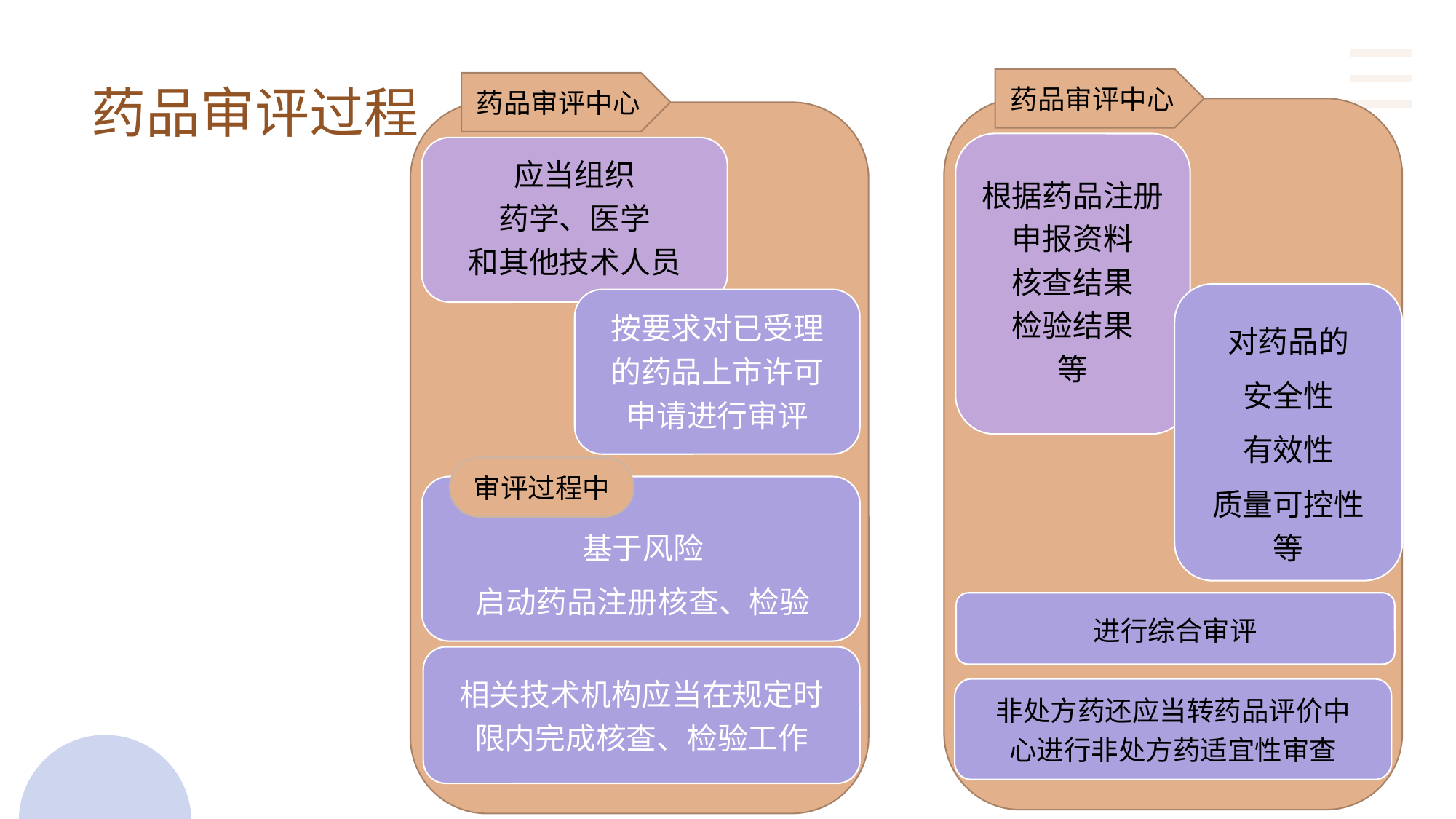

药品审评中心
药品审评过程
药品审评中心

应当组织
药学、医学
和其他技术人员
根据药品注册
申报资料
核查结果
检验结果
等

按要求对已受理的药品上市许可申请进行审评
对药品的
安全性
有效性
质量可控性等
审评过程中

基于风险
启动药品注册核查、检验

进行综合审评

相关技术机构应当在规定时限内完成核查、检验工作

非处方药还应当转药品评价中心进行非处方药适宜性审查